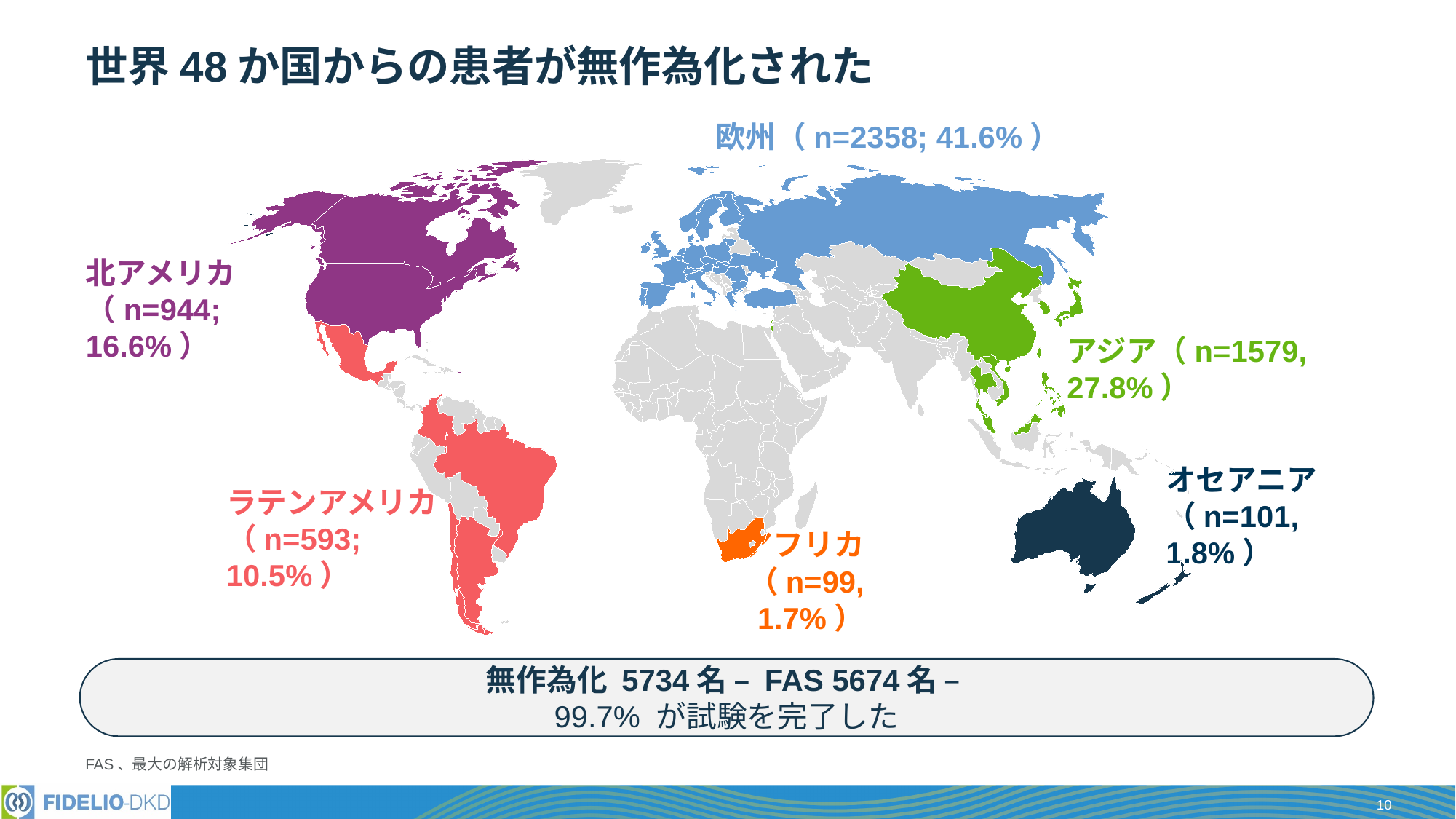

# 世界48か国からの患者が無作為化された
欧州（n=2358; 41.6%）

北アメリカ
（n=944; 16.6%）
アジア（n=1579, 27.8%）

オセアニア
（n=101, 1.8%）
ラテンアメリカ
（n=593; 10.5%）
アフリカ
（n=99, 1.7%）

無作為化 5734名 – FAS 5674名 –
99.7% が試験を完了した
FAS、最大の解析対象集団
10